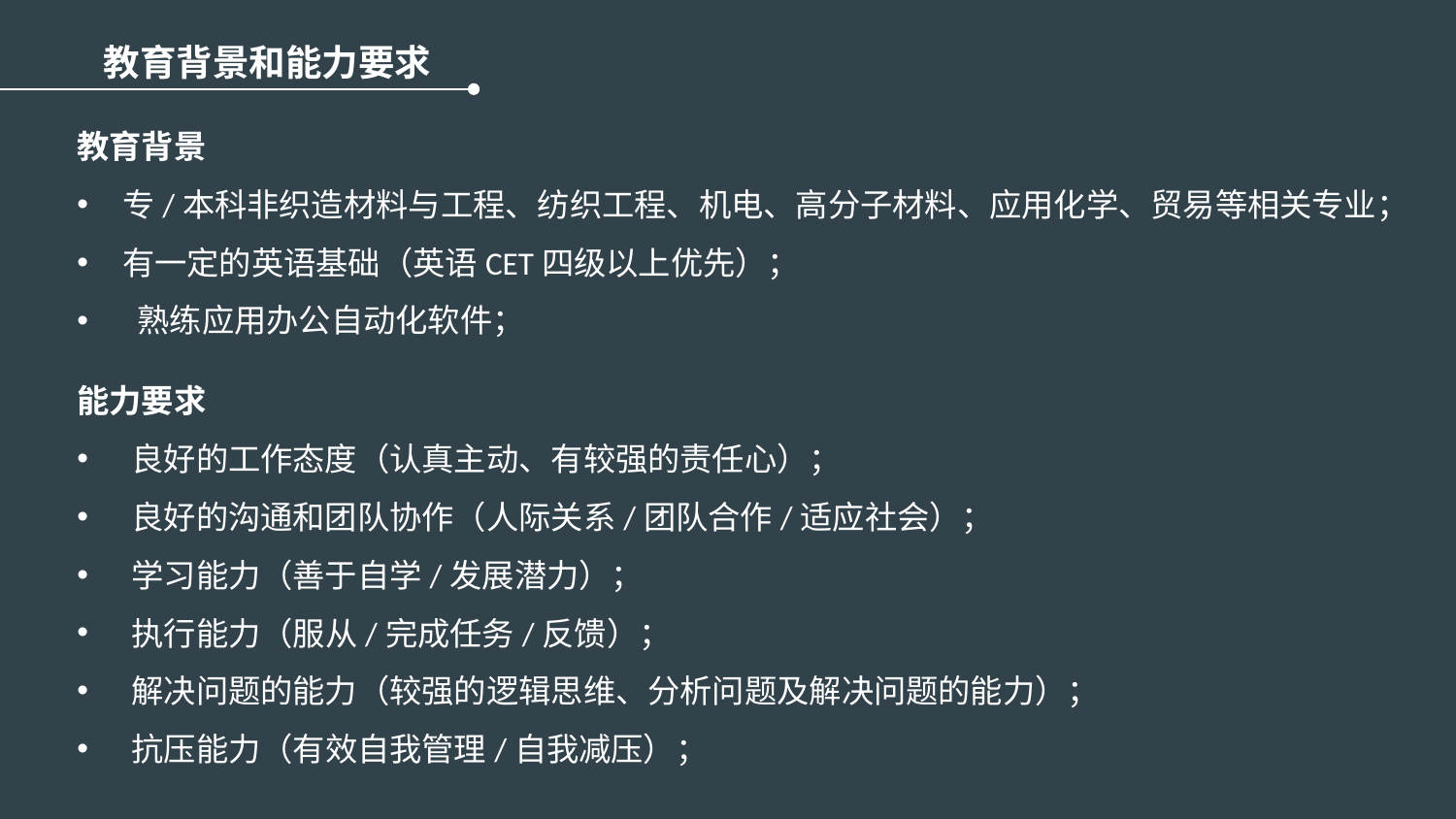

教育背景和能力要求

教育背景
专/本科非织造材料与工程、纺织工程、机电、高分子材料、应用化学、贸易等相关专业；
有一定的英语基础（英语CET四级以上优先）；
 熟练应用办公自动化软件；

能力要求
良好的工作态度（认真主动、有较强的责任心）；
良好的沟通和团队协作（人际关系/团队合作/适应社会）；
学习能力（善于自学/发展潜力）；
执行能力（服从/完成任务/反馈）；
解决问题的能力（较强的逻辑思维、分析问题及解决问题的能力）；
抗压能力（有效自我管理/自我减压）；